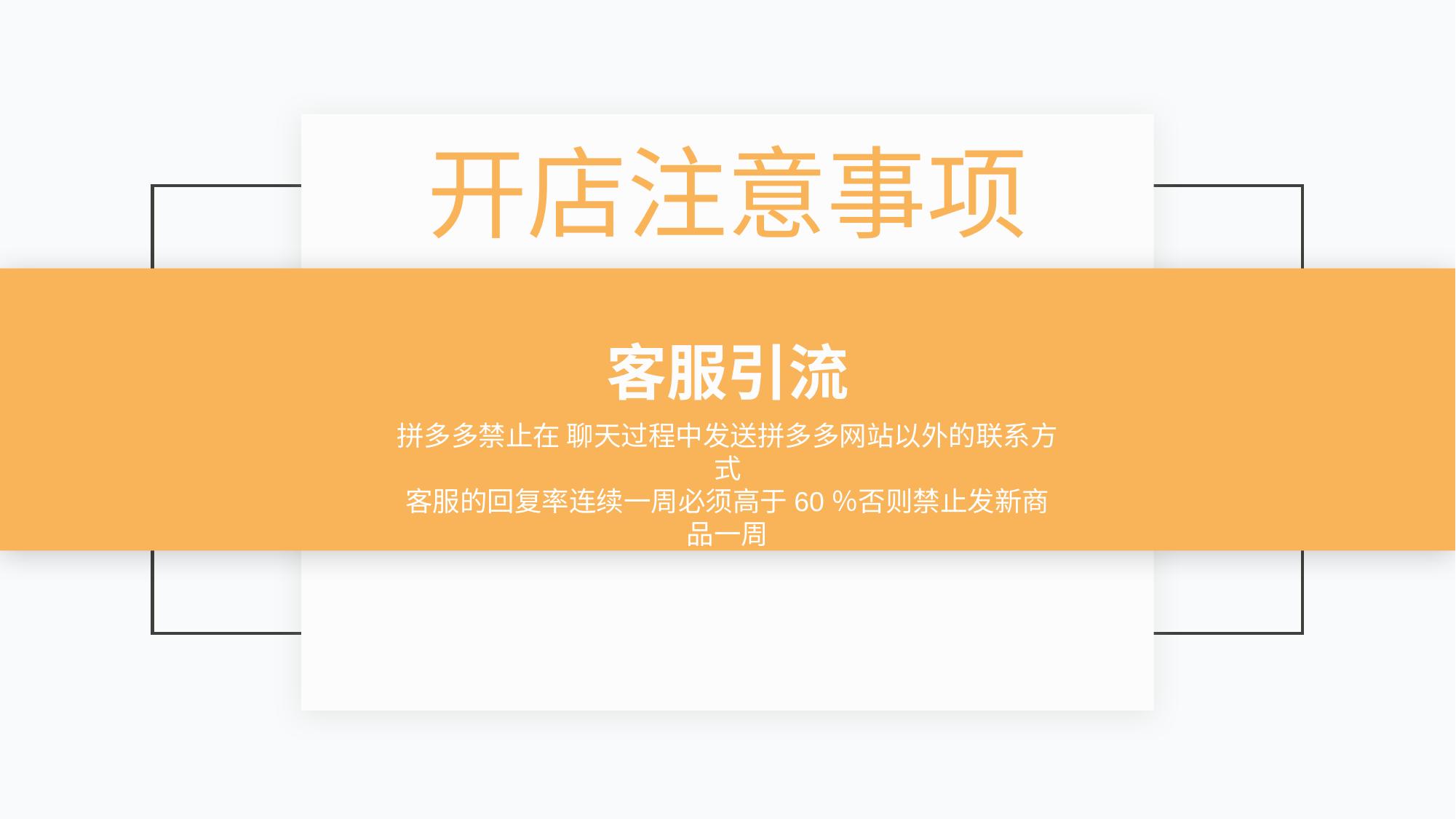

开店注意事项

客服引流
拼多多禁止在 聊天过程中发送拼多多网站以外的联系方式
客服的回复率连续一周必须高于60％否则禁止发新商品一周